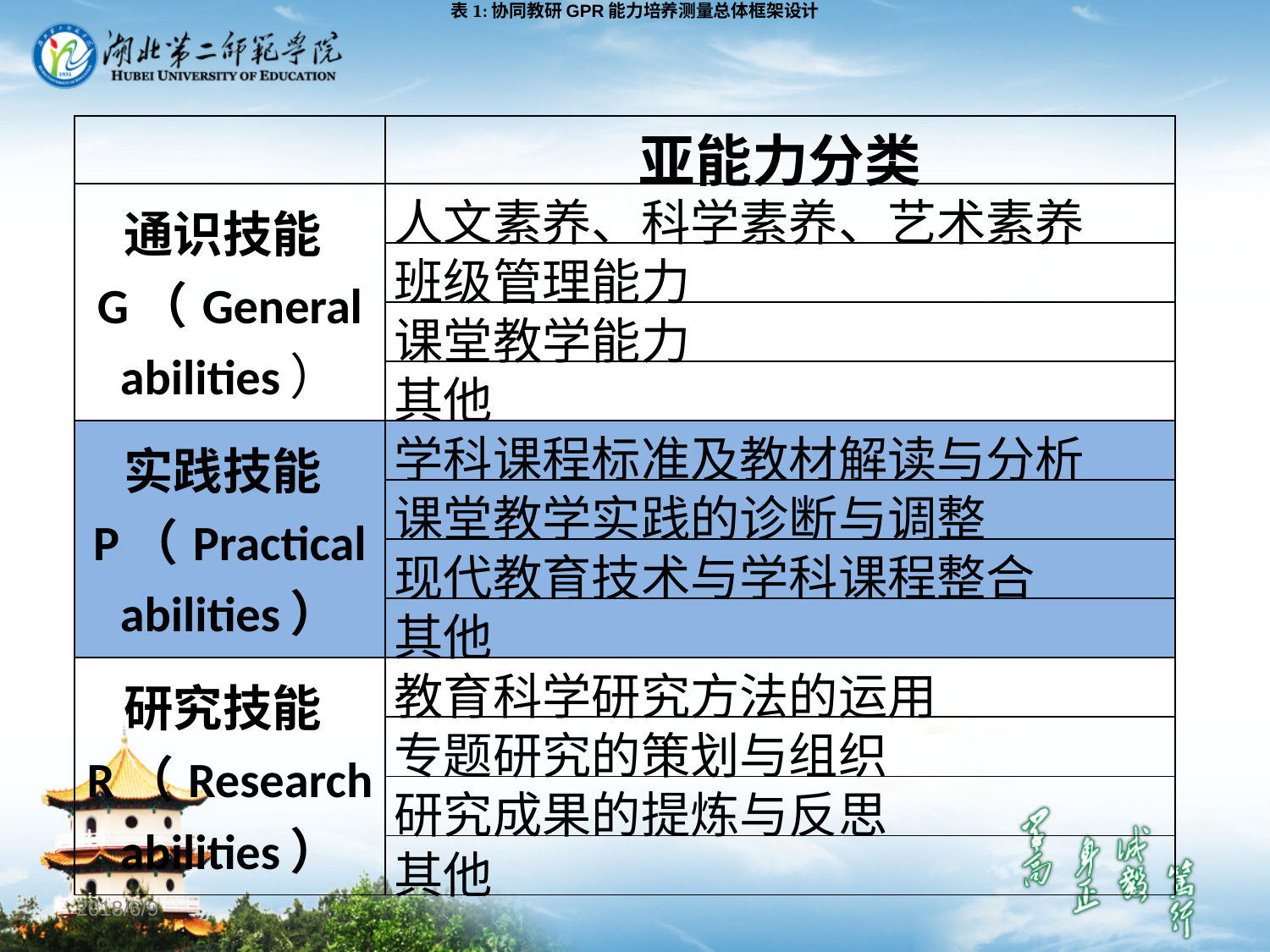

表1:协同教研GPR能力培养测量总体框架设计

|  | 亚能力分类 |
| --- | --- |
| 通识技能G（General abilities） | 人文素养、科学素养、艺术素养 |
|  | 班级管理能力 |
|  | 课堂教学能力 |
|  | 其他 |
| 实践技能P（Practical abilities） | 学科课程标准及教材解读与分析 |
|  | 课堂教学实践的诊断与调整 |
|  | 现代教育技术与学科课程整合 |
|  | 其他 |
| 研究技能R（Research abilities） | 教育科学研究方法的运用 |
|  | 专题研究的策划与组织 |
|  | 研究成果的提炼与反思 |
|  | 其他 |
2018/6/9